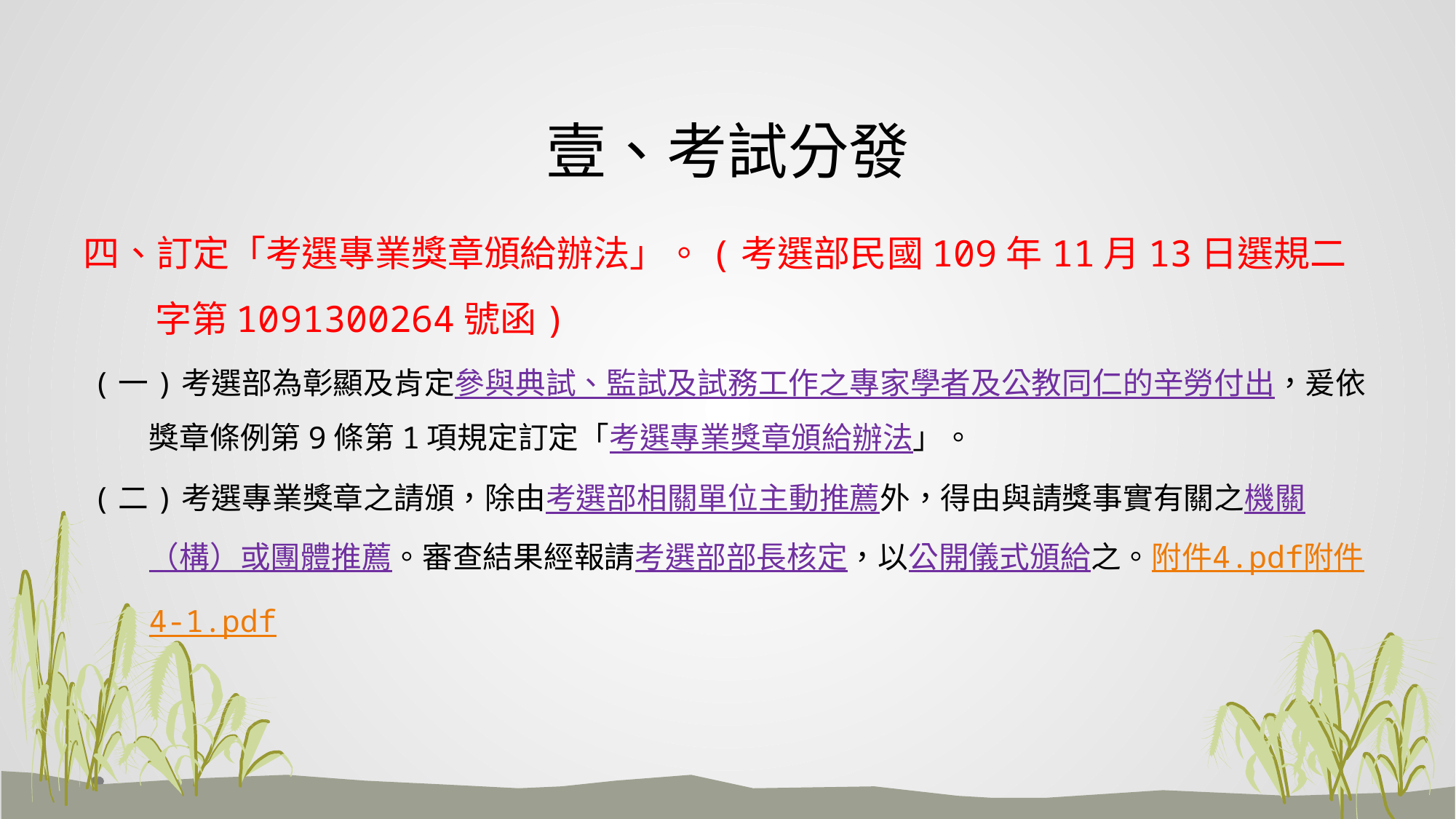

# 壹、考試分發
四、訂定「考選專業獎章頒給辦法」。(考選部民國109年11月13日選規二字第1091300264號函)
(一)考選部為彰顯及肯定參與典試、監試及試務工作之專家學者及公教同仁的辛勞付出，爰依獎章條例第9條第1項規定訂定「考選專業獎章頒給辦法」。
(二)考選專業獎章之請頒，除由考選部相關單位主動推薦外，得由與請獎事實有關之機關（構）或團體推薦。審查結果經報請考選部部長核定，以公開儀式頒給之。附件4.pdf附件4-1.pdf